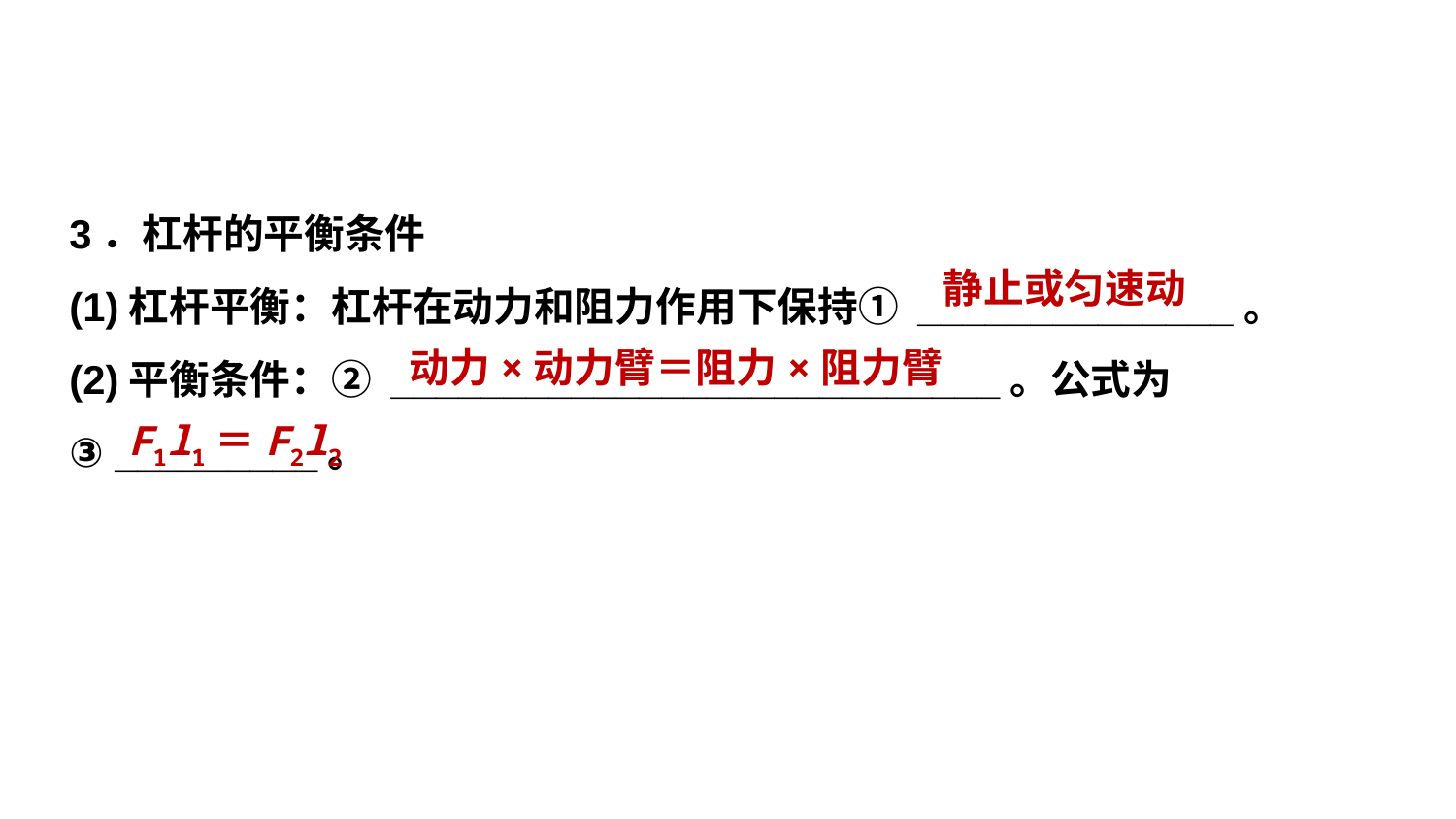

3．杠杆的平衡条件
(1)杠杆平衡：杠杆在动力和阻力作用下保持① ______________。
(2)平衡条件：② ___________________________。公式为
③ _________。
静止或匀速动
动力×动力臂＝阻力×阻力臂
F1l1＝F2l2